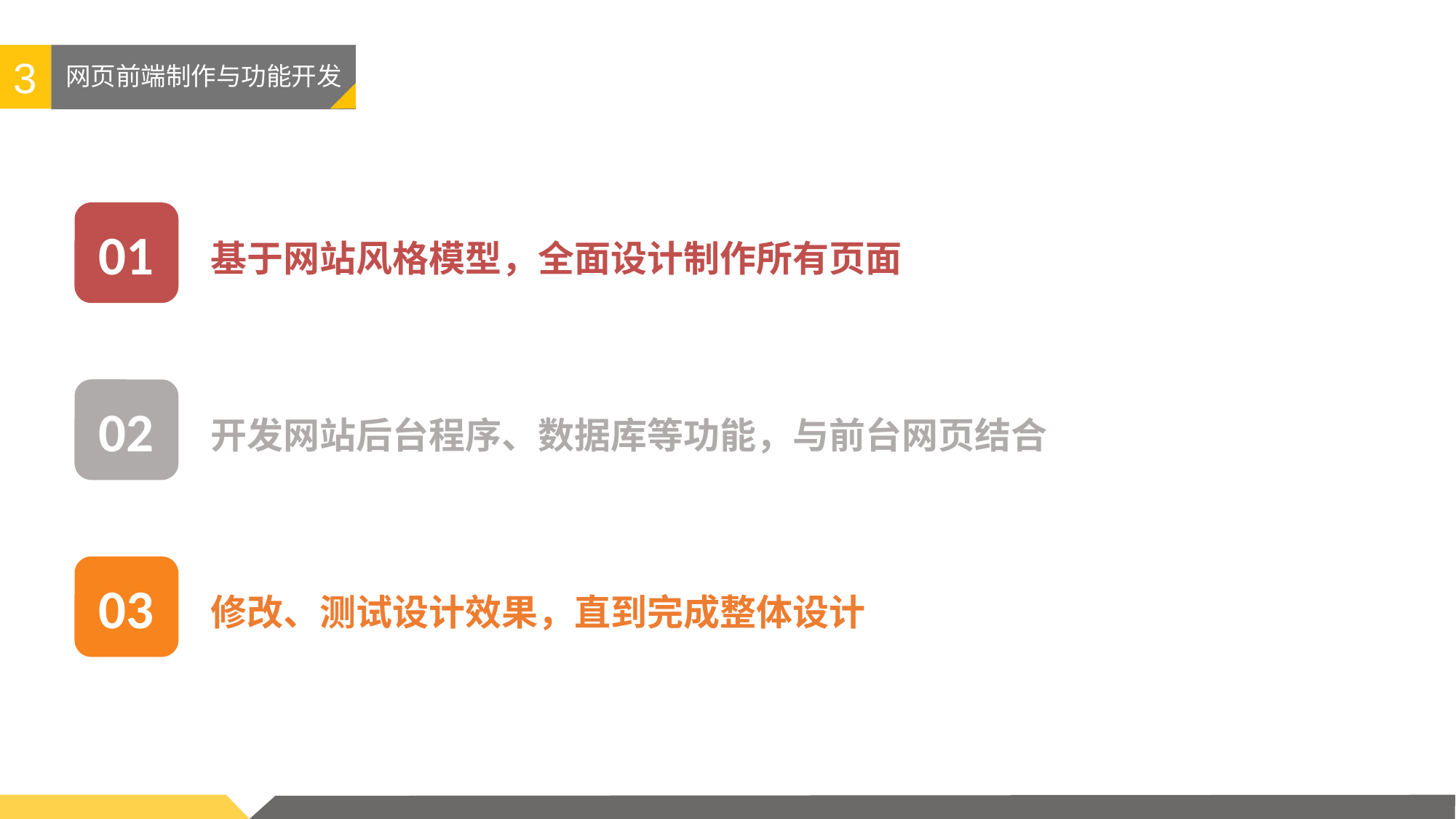

3
# 网页前端制作与功能开发

01
基于网站风格模型，全面设计制作所有页面
02
开发网站后台程序、数据库等功能，与前台网页结合
03
修改、测试设计效果，直到完成整体设计